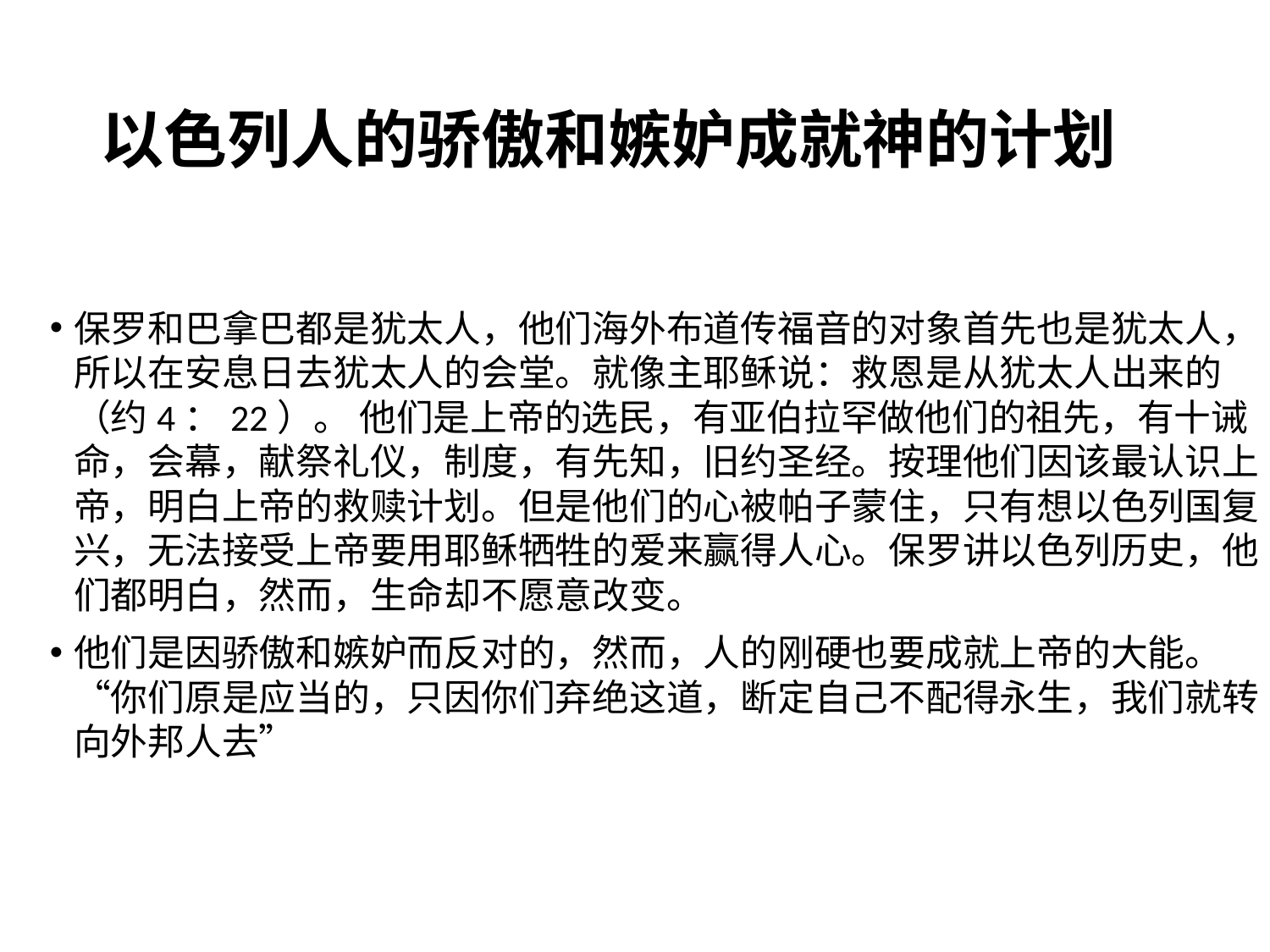

# 以色列人的骄傲和嫉妒成就神的计划

保罗和巴拿巴都是犹太人，他们海外布道传福音的对象首先也是犹太人，所以在安息日去犹太人的会堂。就像主耶稣说：救恩是从犹太人出来的（约4：22）。 他们是上帝的选民，有亚伯拉罕做他们的祖先，有十诫命，会幕，献祭礼仪，制度，有先知，旧约圣经。按理他们因该最认识上帝，明白上帝的救赎计划。但是他们的心被帕子蒙住，只有想以色列国复兴，无法接受上帝要用耶稣牺牲的爱来赢得人心。保罗讲以色列历史，他们都明白，然而，生命却不愿意改变。
他们是因骄傲和嫉妒而反对的，然而，人的刚硬也要成就上帝的大能。“你们原是应当的，只因你们弃绝这道，断定自己不配得永生，我们就转向外邦人去”